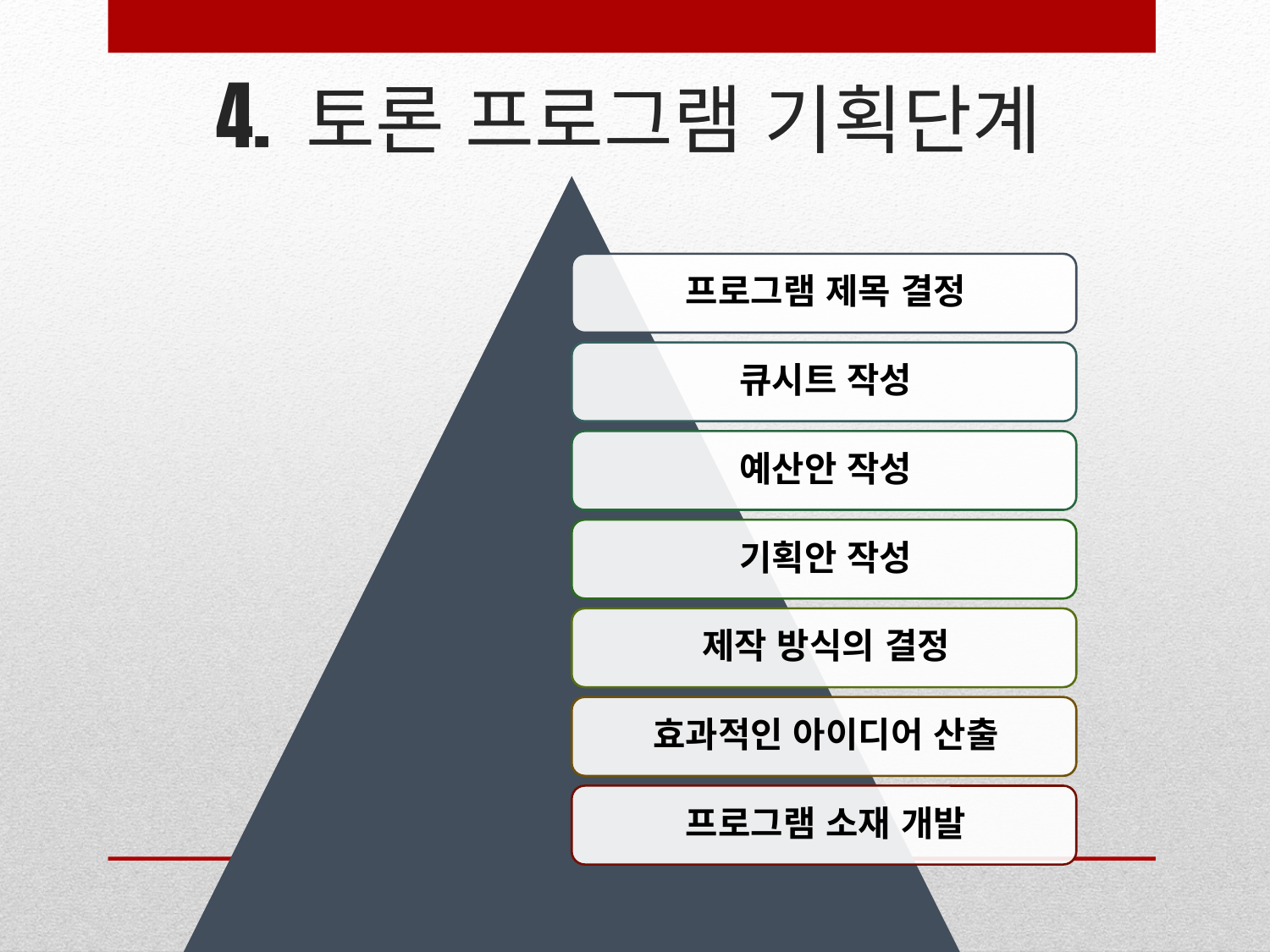

# 4. 토론 프로그램 기획단계

프로그램 제목 결정
큐시트 작성
예산안 작성
기획안 작성
제작 방식의 결정
효과적인 아이디어 산출
프로그램 소재 개발